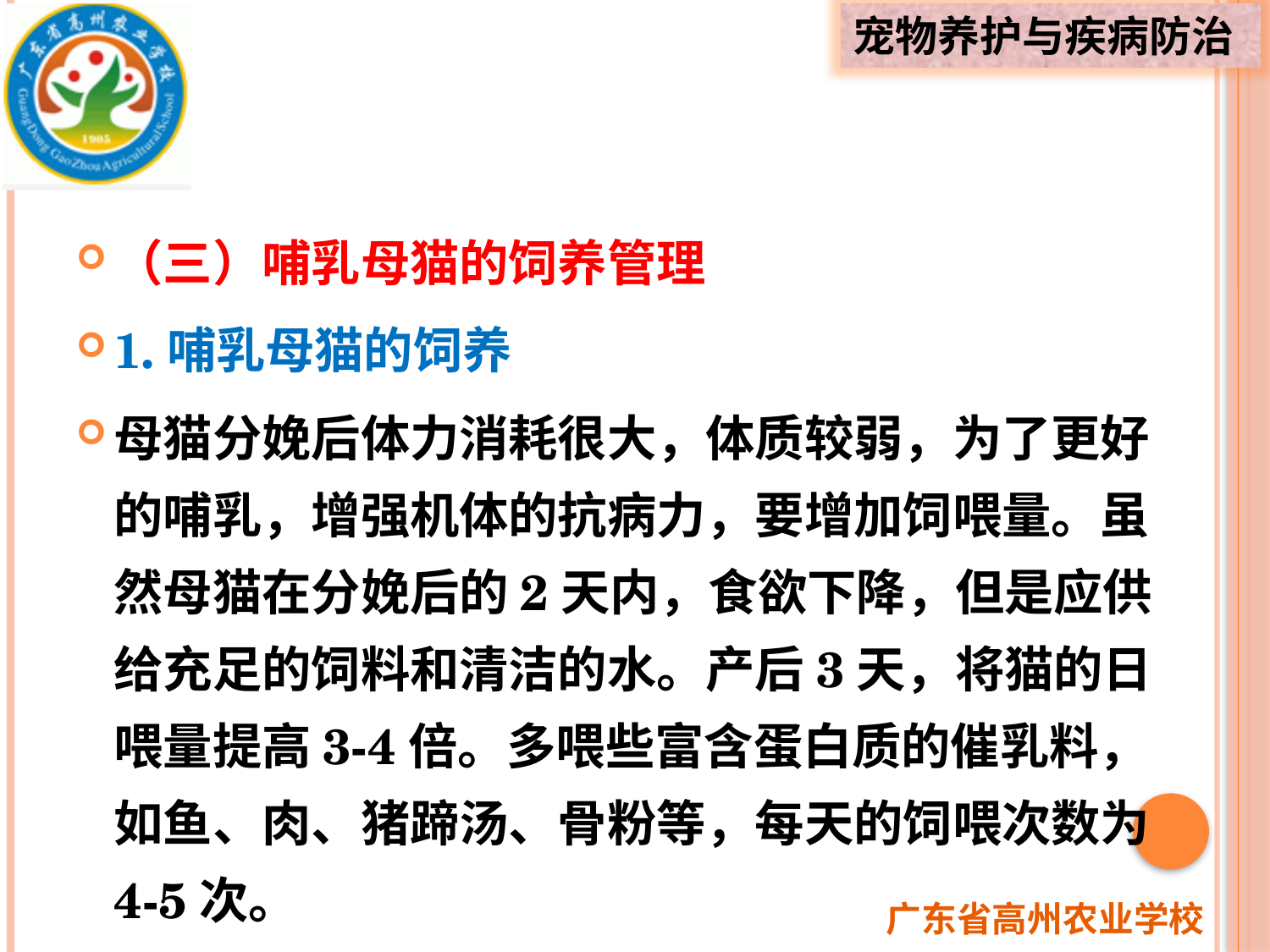

（三）哺乳母猫的饲养管理
1.哺乳母猫的饲养
母猫分娩后体力消耗很大，体质较弱，为了更好的哺乳，增强机体的抗病力，要增加饲喂量。虽然母猫在分娩后的2天内，食欲下降，但是应供给充足的饲料和清洁的水。产后3天，将猫的日喂量提高3-4倍。多喂些富含蛋白质的催乳料，如鱼、肉、猪蹄汤、骨粉等，每天的饲喂次数为4-5次。